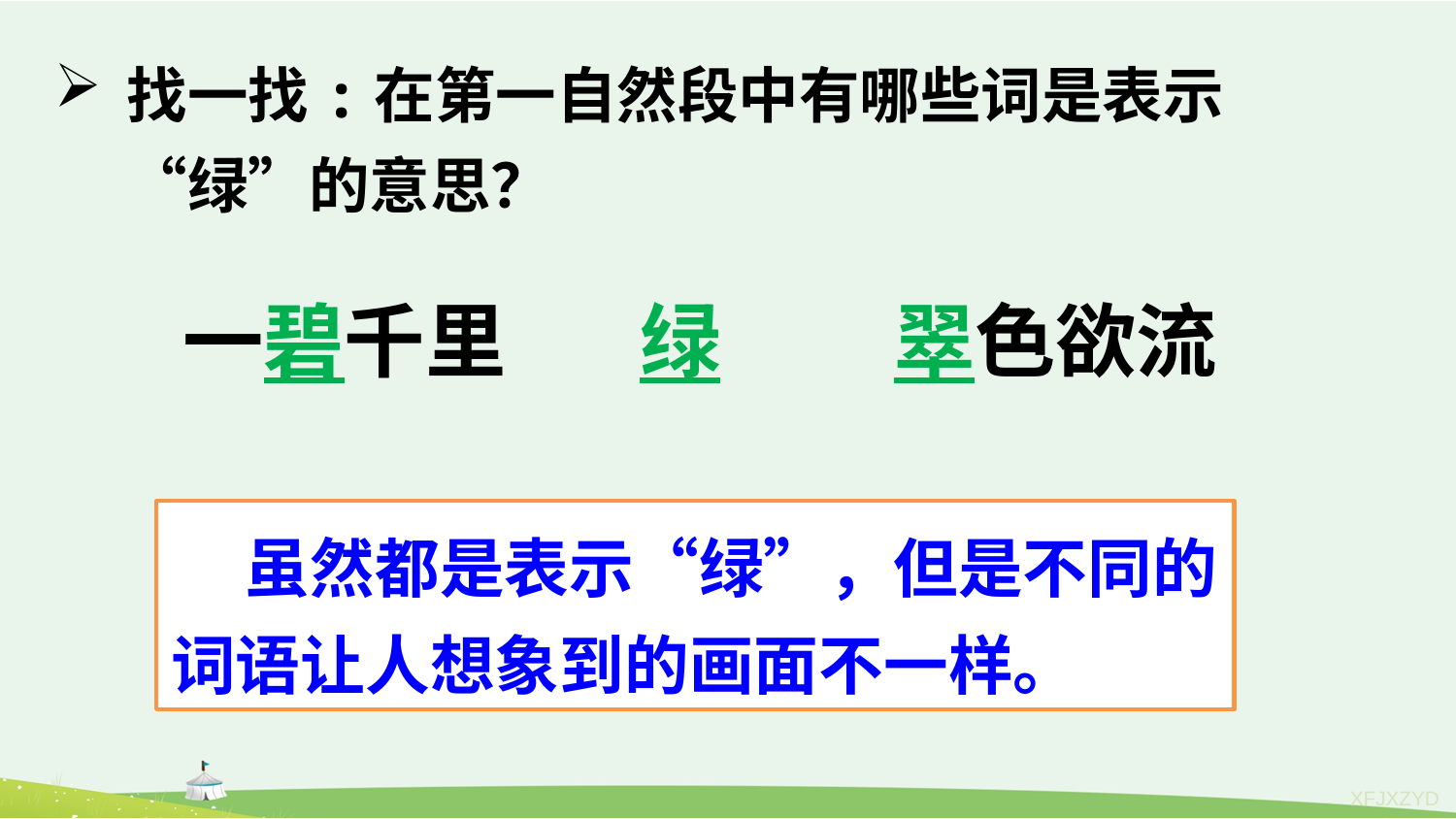

找一找:在第一自然段中有哪些词是表示“绿”的意思？
绿
翠色欲流
一碧千里
    虽然都是表示“绿”，但是不同的词语让人想象到的画面不一样。